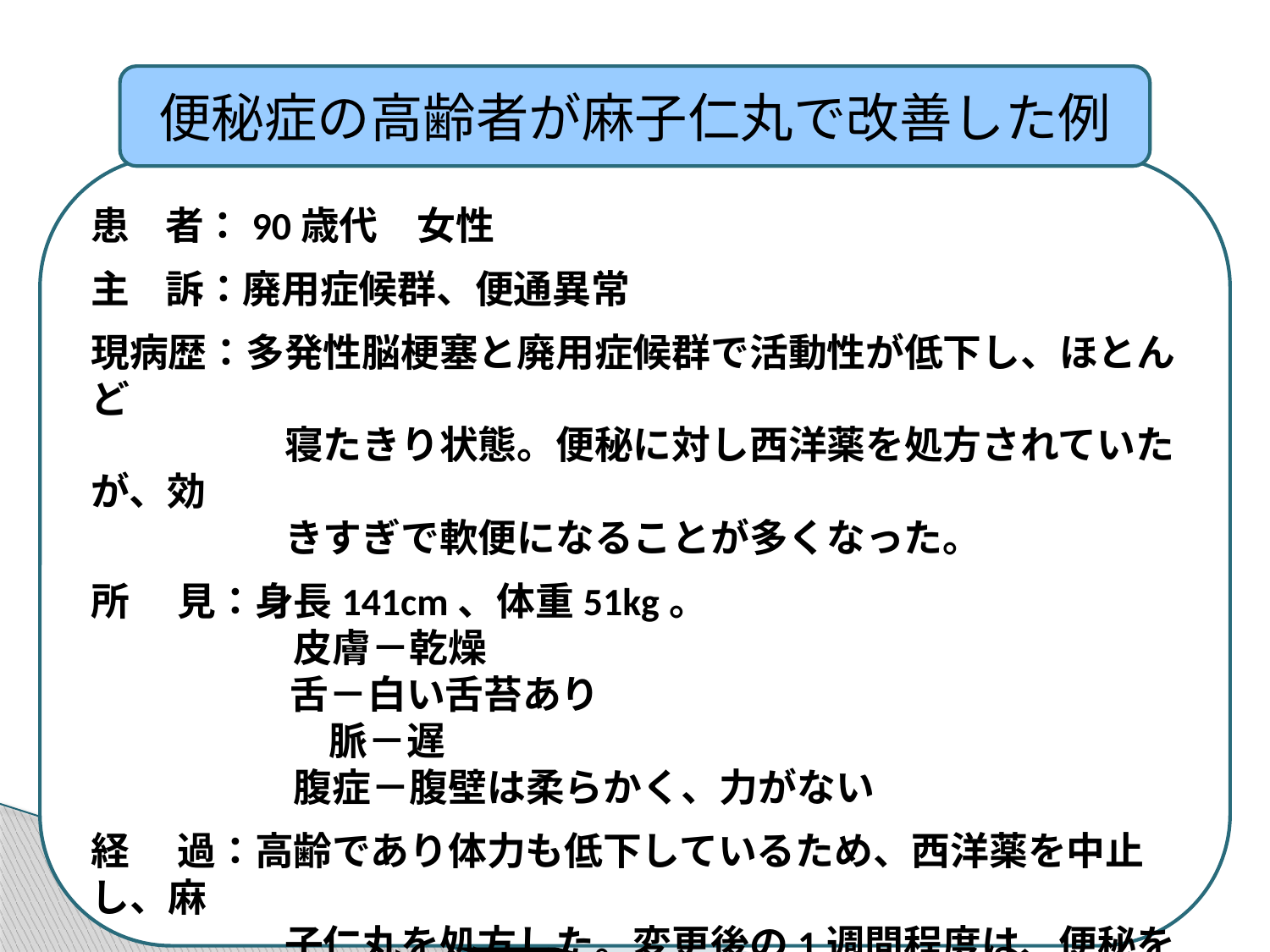

便秘症の高齢者が麻子仁丸で改善した例
患    者：90歳代　女性

主    訴：廃用症候群、便通異常

現病歴：多発性脳梗塞と廃用症候群で活動性が低下し、ほとんど
　　　　　寝たきり状態。便秘に対し西洋薬を処方されていたが、効
　　　　　きすぎで軟便になることが多くなった。

所　 見：身長141cm、体重51kg。
　　　　　 皮膚－乾燥
                　 舌－白い舌苔あり
　　　　　     脈－遅
　　　　　 腹症－腹壁は柔らかく、力がない

経　 過：高齢であり体力も低下しているため、西洋薬を中止し、麻
　　　　　子仁丸を処方した。変更後の1週間程度は、便秘をするこ
　　　　　とがあったが、2週間目から排便のリズムが整ってきた。
　　　　　下痢や腹痛の訴えはない。